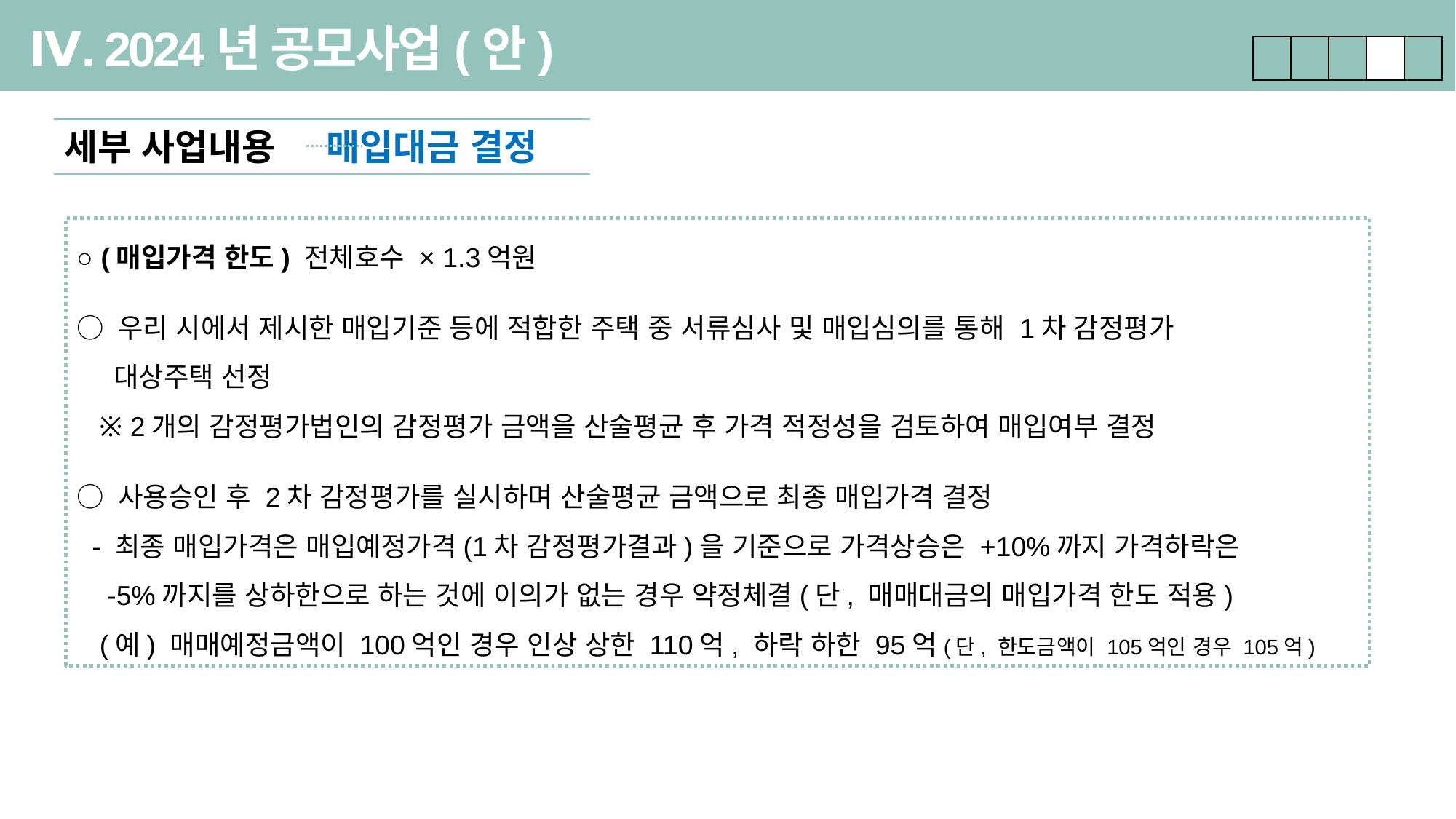

Ⅳ. 2024년 공모사업(안)
|  |  |  |  |  |
| --- | --- | --- | --- | --- |
세부 사업내용     매입대금 결정
○ (매입가격 한도) 전체호수 × 1.3억원

○ 우리 시에서 제시한 매입기준 등에 적합한 주택 중 서류심사 및 매입심의를 통해 1차 감정평가
    대상주택 선정
   ※ 2개의 감정평가법인의 감정평가 금액을 산술평균 후 가격 적정성을 검토하여 매입여부 결정

○ 사용승인 후 2차 감정평가를 실시하며 산술평균 금액으로 최종 매입가격 결정
  - 최종 매입가격은 매입예정가격(1차 감정평가결과)을 기준으로 가격상승은 +10%까지 가격하락은
    -5%까지를 상하한으로 하는 것에 이의가 없는 경우 약정체결(단, 매매대금의 매입가격 한도 적용)
   (예) 매매예정금액이 100억인 경우 인상 상한 110억, 하락 하한 95억(단, 한도금액이 105억인 경우 105억)